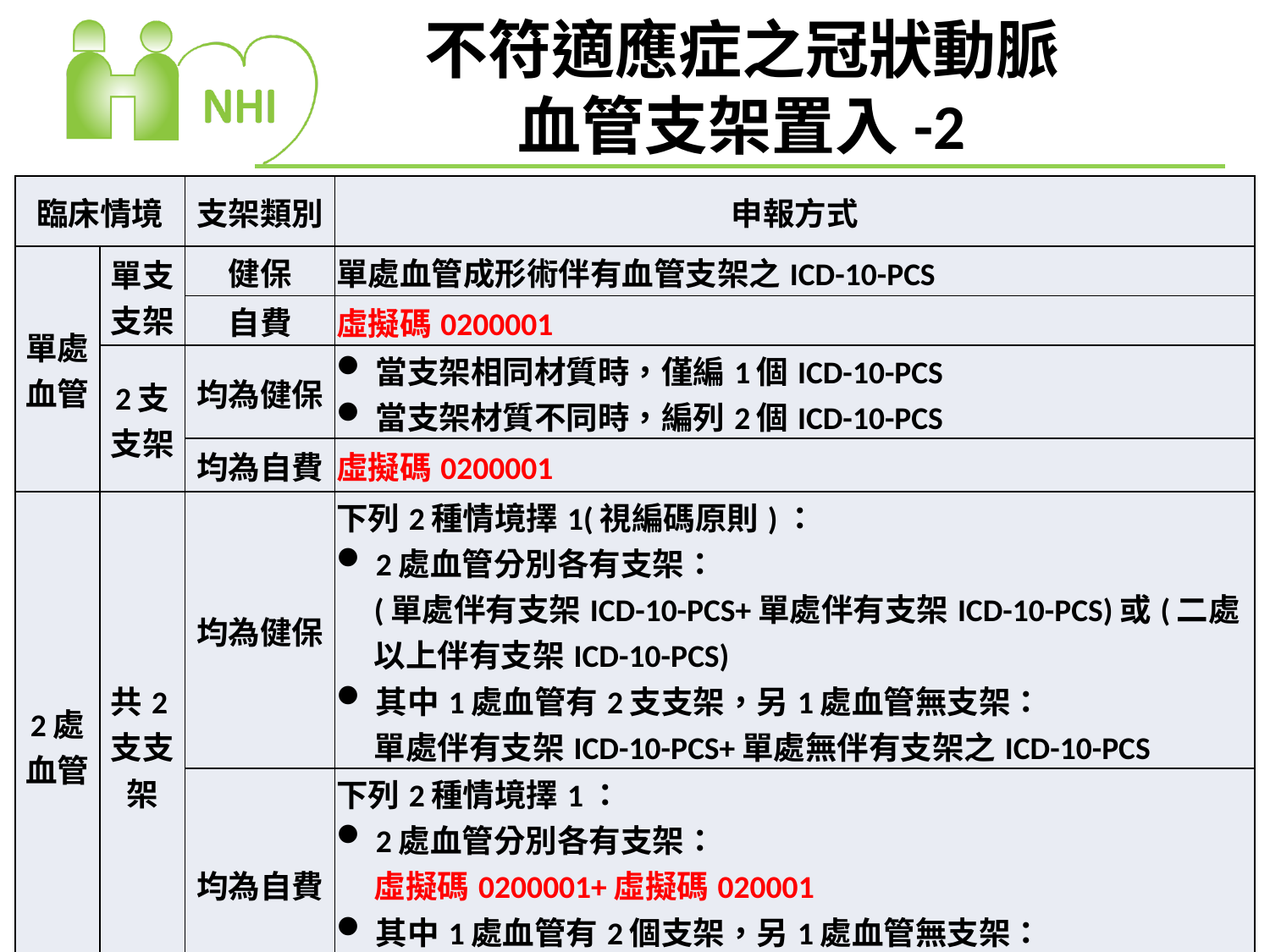

不符適應症之冠狀動脈
血管支架置入-2
| 臨床情境 |  | 支架類別 | 申報方式 |
| --- | --- | --- | --- |
| 單處血管 | 單支支架 | 健保 | 單處血管成形術伴有血管支架之ICD-10-PCS |
|  |  | 自費 | 虛擬碼0200001 |
|  | 2支 支架 | 均為健保 | 當支架相同材質時，僅編1個ICD-10-PCS 當支架材質不同時，編列2個ICD-10-PCS |
|  |  | 均為自費 | 虛擬碼0200001 |
| 2處 血管 | 共2支支架 | 均為健保 | 下列2種情境擇1(視編碼原則)： 2處血管分別各有支架： (單處伴有支架ICD-10-PCS+單處伴有支架ICD-10-PCS)或(二處以上伴有支架ICD-10-PCS) 其中1處血管有2支支架，另1處血管無支架： 單處伴有支架ICD-10-PCS+單處無伴有支架之ICD-10-PCS |
|  |  | 均為自費 | 下列2種情境擇1： 2處血管分別各有支架： 虛擬碼0200001+虛擬碼020001 其中1處血管有2個支架，另1處血管無支架： 虛擬碼0200001+單處血管未伴有支架ICD-10-PCS |
13